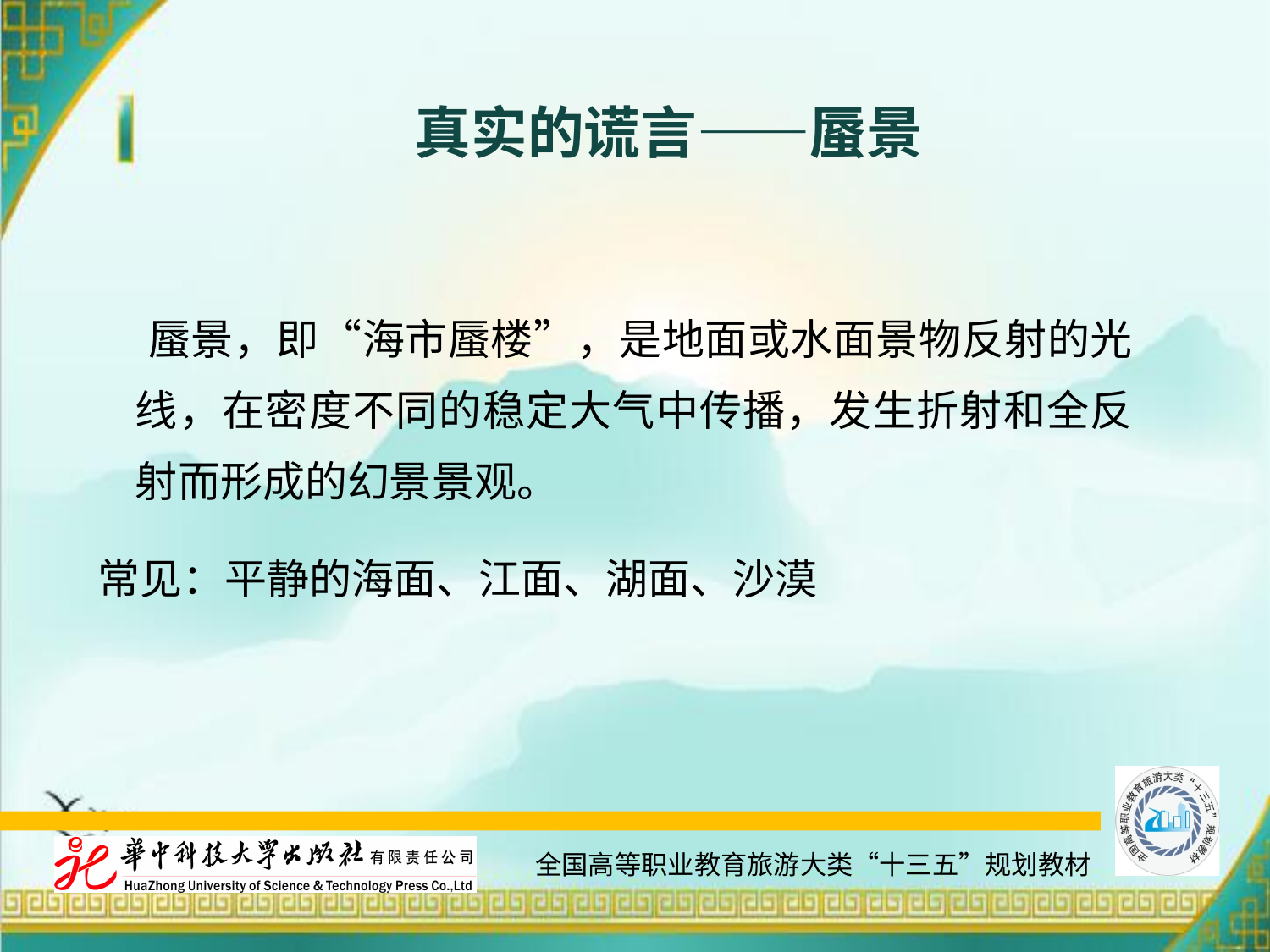

真实的谎言——蜃景
    蜃景，即“海市蜃楼”，是地面或水面景物反射的光线，在密度不同的稳定大气中传播，发生折射和全反射而形成的幻景景观。
常见：平静的海面、江面、湖面、沙漠